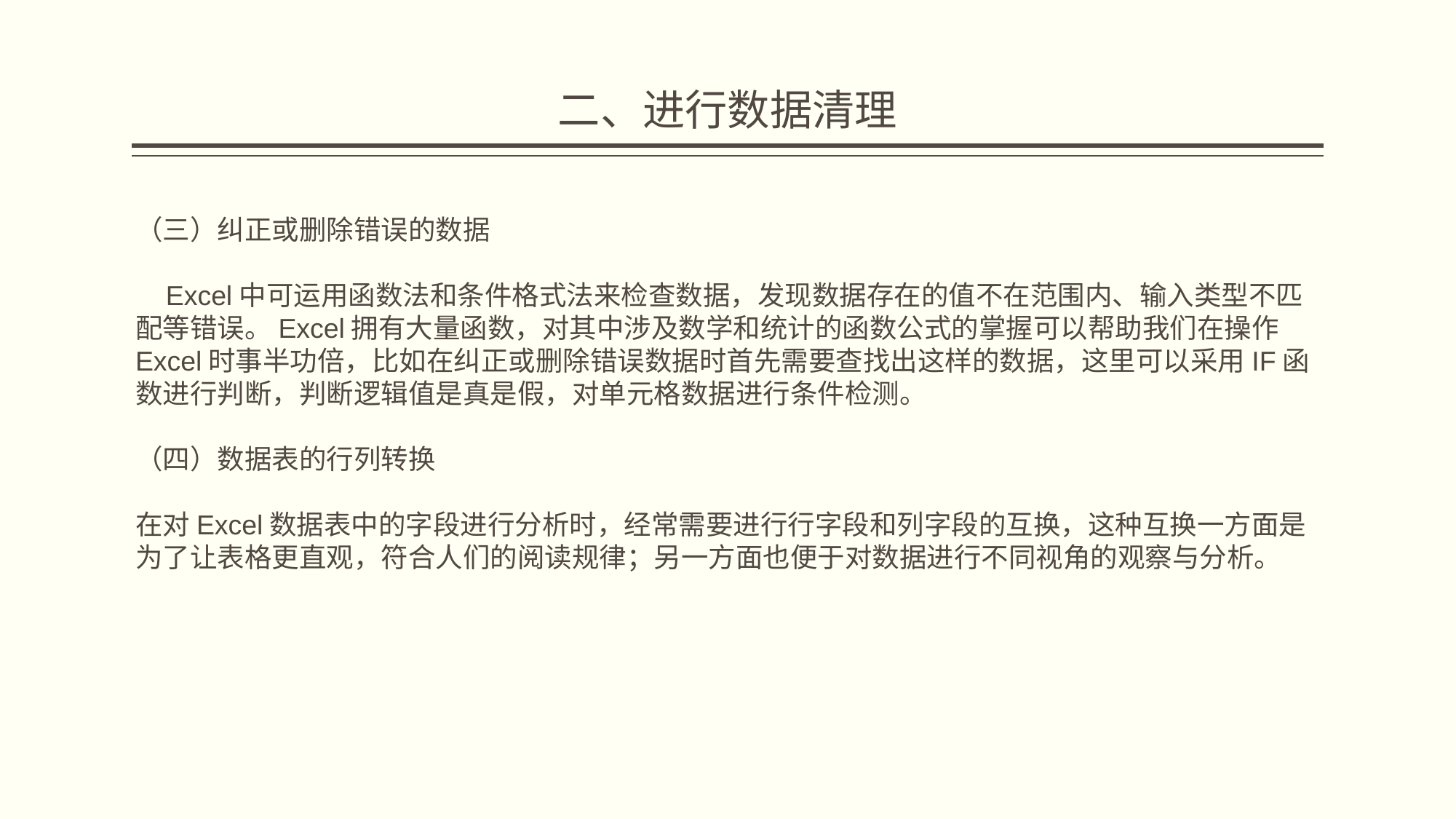

# 二、进行数据清理
（三）纠正或删除错误的数据

    Excel中可运用函数法和条件格式法来检查数据，发现数据存在的值不在范围内、输入类型不匹配等错误。Excel拥有大量函数，对其中涉及数学和统计的函数公式的掌握可以帮助我们在操作Excel时事半功倍，比如在纠正或删除错误数据时首先需要查找出这样的数据，这里可以采用IF函数进行判断，判断逻辑值是真是假，对单元格数据进行条件检测。

（四）数据表的行列转换

在对Excel数据表中的字段进行分析时，经常需要进行行字段和列字段的互换，这种互换一方面是为了让表格更直观，符合人们的阅读规律；另一方面也便于对数据进行不同视角的观察与分析。